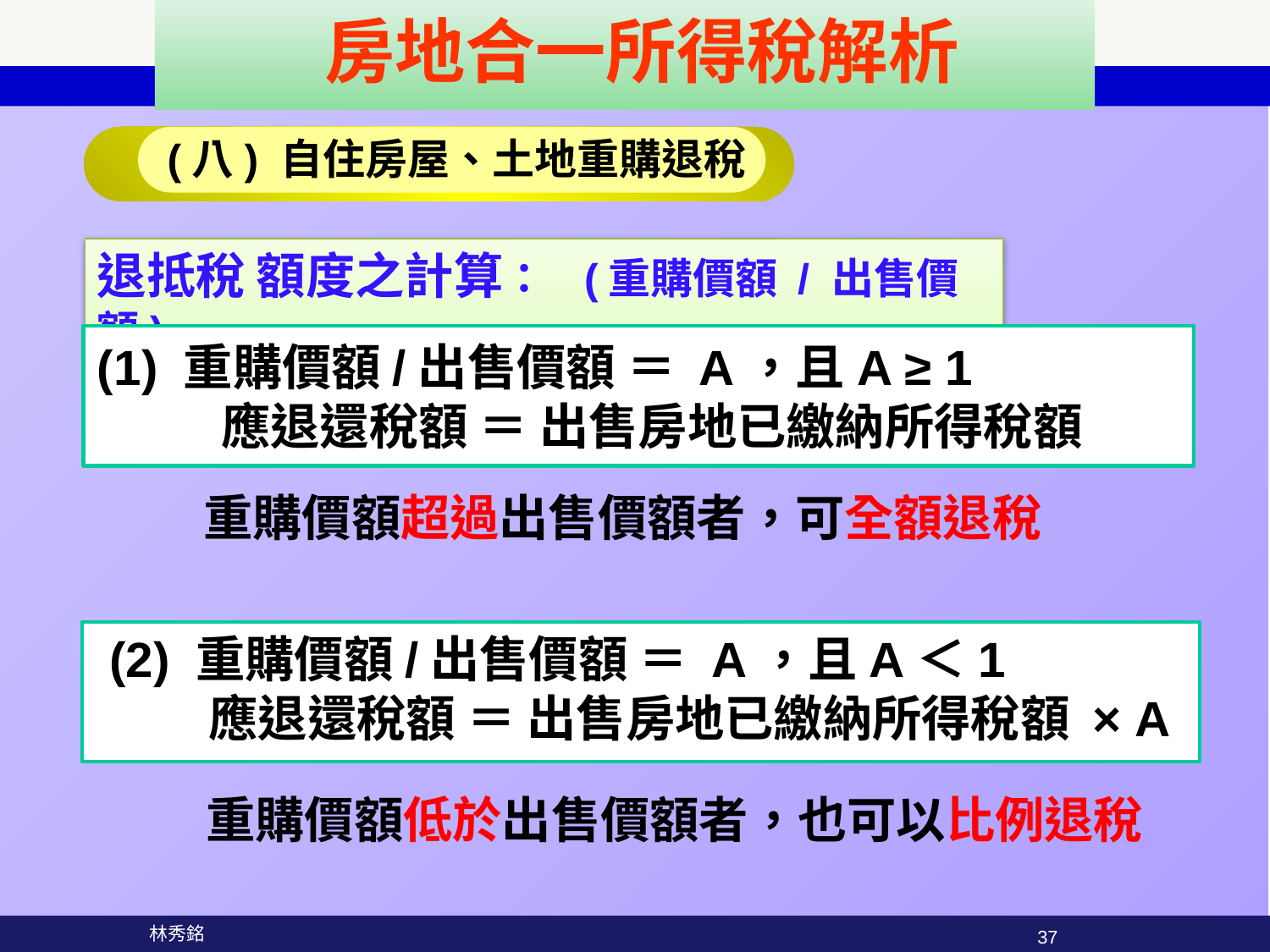

房地合一所得稅解析

(八) 自住房屋、土地重購退稅

退抵稅 額度之計算：   (重購價額 / 出售價額)

(1) 重購價額/出售價額 ＝ A，且A ≥ 1
          應退還稅額 ＝ 出售房地已繳納所得稅額
重購價額超過出售價額者，可全額退稅

 (2) 重購價額/出售價額 ＝ A，且A＜1
         應退還稅額 ＝ 出售房地已繳納所得稅額 × A
       重購價額低於出售價額者，也可以比例退稅
                                 林秀銘

37